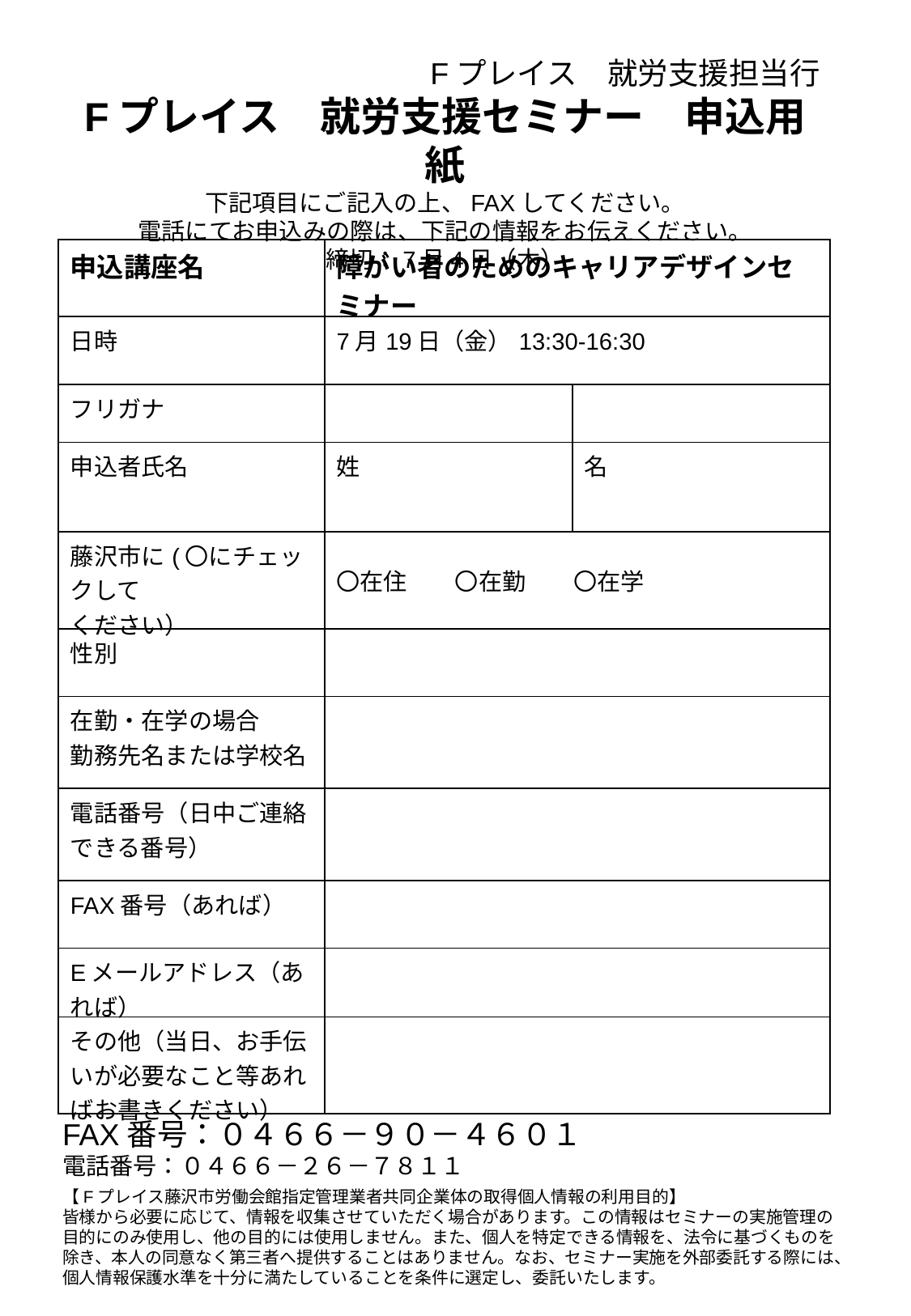

Fプレイス　就労支援担当行
Fプレイス　就労支援セミナー　申込用紙
下記項目にご記入の上、FAXしてください。
電話にてお申込みの際は、下記の情報をお伝えください。
締切：7月4日（木）

| 申込講座名 | 障がい者のためのキャリアデザインセミナー |  |
| --- | --- | --- |
| 日時 | 7月19日（金）13:30-16:30 |  |
| フリガナ |  |  |
| 申込者氏名 | 姓 | 名 |
| 藤沢市に(〇にチェックして ください） | 〇在住　　〇在勤　　〇在学 |  |
| 性別 |  |  |
| 在勤・在学の場合 勤務先名または学校名 |  |  |
| 電話番号（日中ご連絡 できる番号） |  |  |
| FAX番号（あれば） |  |  |
| Eメールアドレス（あれば） |  |  |
| その他（当日、お手伝いが必要なこと等あればお書きください） |  |  |
FAX番号：０４６６－９０－４６０１
電話番号：０４６６－２６－７８１１
【Fプレイス藤沢市労働会館指定管理業者共同企業体の取得個人情報の利用目的】
皆様から必要に応じて、情報を収集させていただく場合があります。この情報はセミナーの実施管理の目的にのみ使用し、他の目的には使用しません。また、個人を特定できる情報を、法令に基づくものを除き、本人の同意なく第三者へ提供することはありません。なお、セミナー実施を外部委託する際には、個人情報保護水準を十分に満たしていることを条件に選定し、委託いたします。